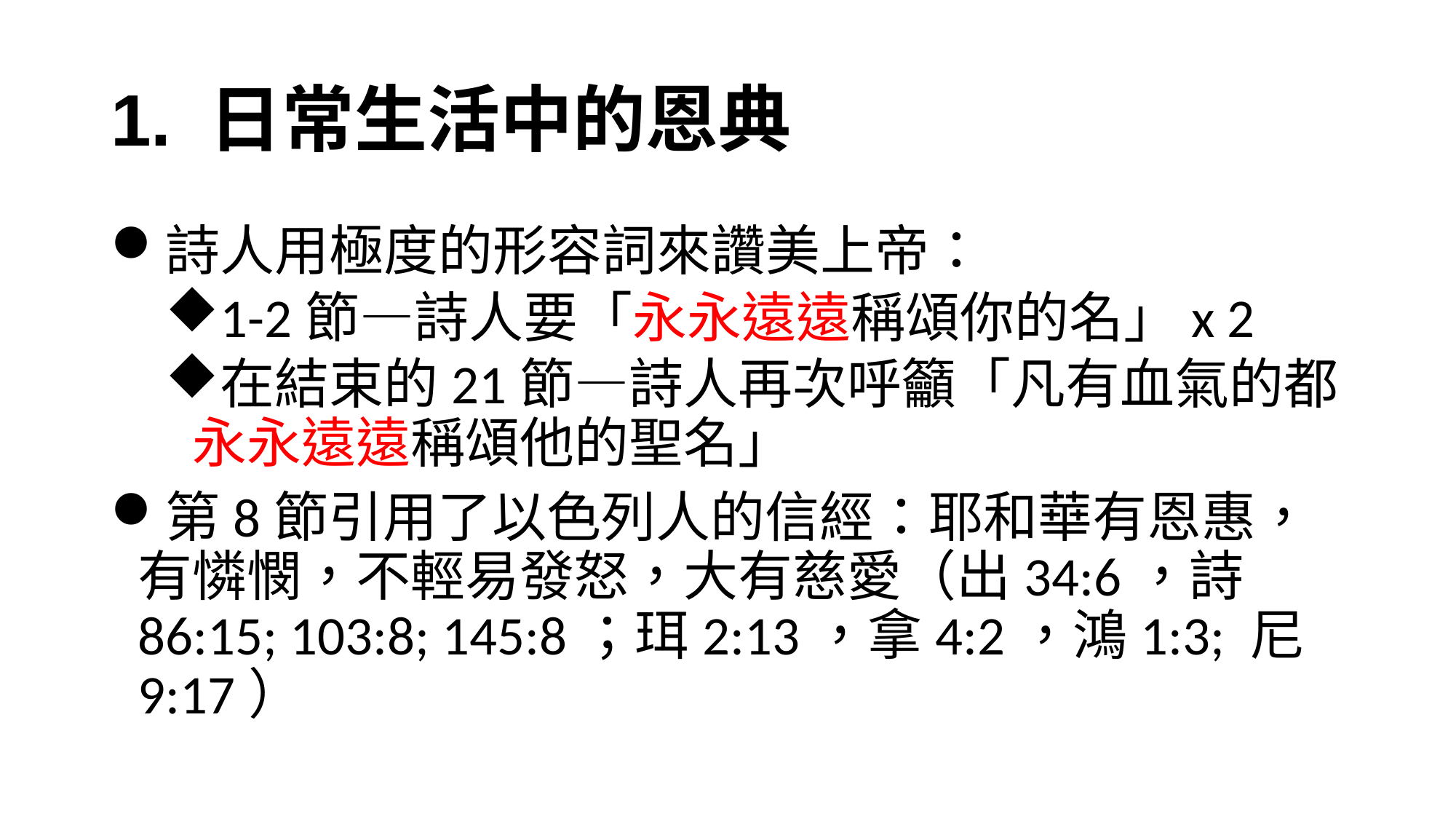

# 1. 日常生活中的恩典
詩人用極度的形容詞來讚美上帝：
1-2節—詩人要「永永遠遠稱頌你的名」x 2
在結束的21節—詩人再次呼籲「凡有血氣的都永永遠遠稱頌他的聖名」
第8節引用了以色列人的信經：耶和華有恩惠，有憐憫，不輕易發怒，大有慈愛（出34:6，詩86:15; 103:8; 145:8；珥2:13，拿4:2，鴻1:3; 尼9:17）